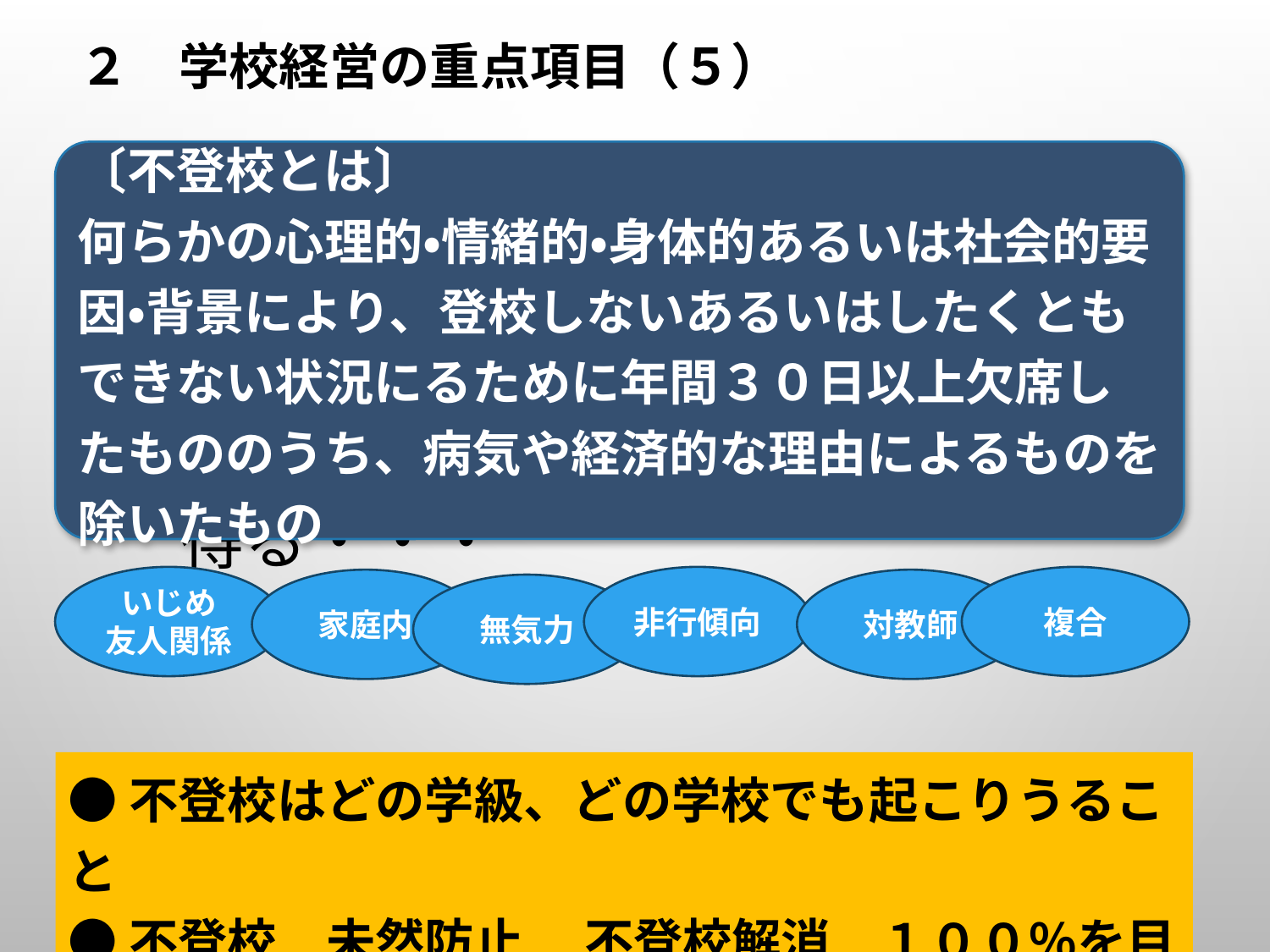

２　学校経営の重点項目（５）
〔不登校とは〕
何らかの心理的・情緒的・身体的あるいは社会的要因・背景により、登校しないあるいはしたくともできない状況にるために年間３０日以上欠席したもののうち、病気や経済的な理由によるものを除いたもの
○「いじめ」・「不登校」
　どの学校でも、どの学級でも起こり
　得る・・・

複合
いじめ
友人関係
非行傾向
家庭内
対教師
無気力
●不登校はどの学級、どの学校でも起こりうること
●不登校　未然防止　 不登校解消　１００％を目指す